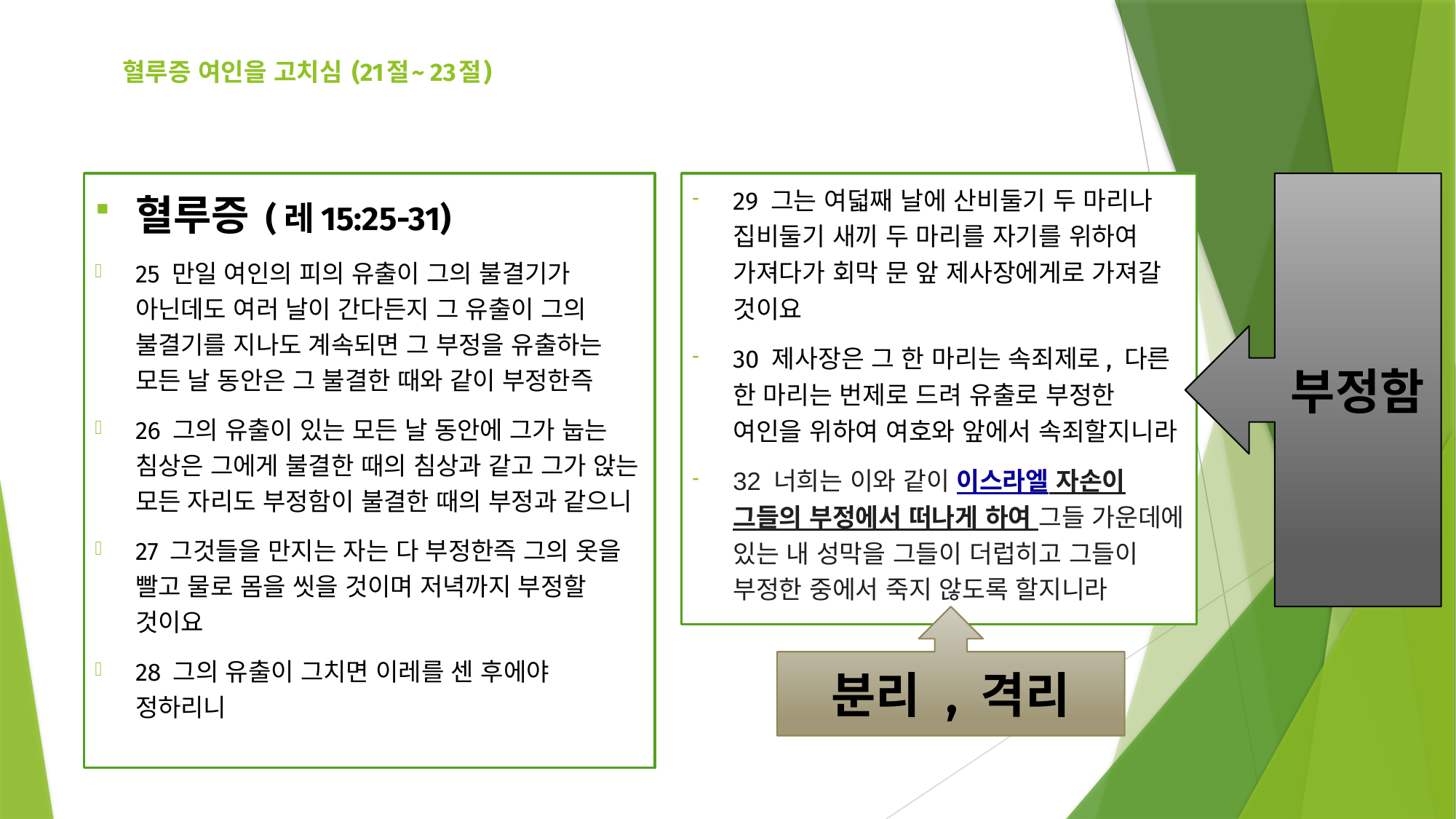

# 혈루증 여인을 고치심 (21절~ 23절)
혈루증 (레15:25-31)
25 만일 여인의 피의 유출이 그의 불결기가 아닌데도 여러 날이 간다든지 그 유출이 그의 불결기를 지나도 계속되면 그 부정을 유출하는 모든 날 동안은 그 불결한 때와 같이 부정한즉
26 그의 유출이 있는 모든 날 동안에 그가 눕는 침상은 그에게 불결한 때의 침상과 같고 그가 앉는 모든 자리도 부정함이 불결한 때의 부정과 같으니
27 그것들을 만지는 자는 다 부정한즉 그의 옷을 빨고 물로 몸을 씻을 것이며 저녁까지 부정할 것이요
28 그의 유출이 그치면 이레를 센 후에야 정하리니

29 그는 여덟째 날에 산비둘기 두 마리나 집비둘기 새끼 두 마리를 자기를 위하여 가져다가 회막 문 앞 제사장에게로 가져갈 것이요
30 제사장은 그 한 마리는 속죄제로, 다른 한 마리는 번제로 드려 유출로 부정한 여인을 위하여 여호와 앞에서 속죄할지니라
32 너희는 이와 같이 이스라엘 자손이 그들의 부정에서 떠나게 하여 그들 가운데에 있는 내 성막을 그들이 더럽히고 그들이 부정한 중에서 죽지 않도록 할지니라

부정함
분리 , 격리